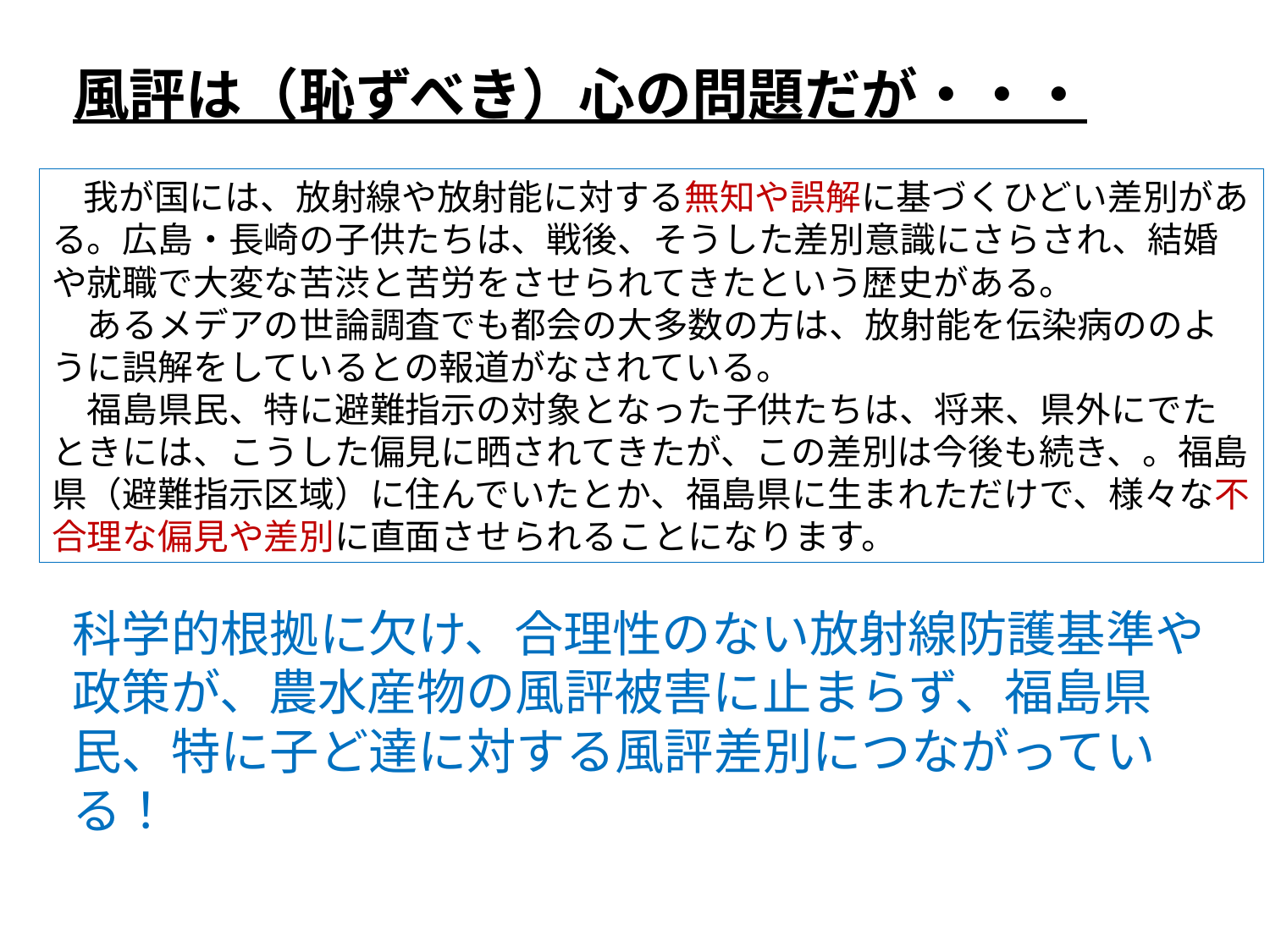

# 風評は（恥ずべき）心の問題だが・・・
　我が国には、放射線や放射能に対する無知や誤解に基づくひどい差別がある。広島・長崎の子供たちは、戦後、そうした差別意識にさらされ、結婚や就職で大変な苦渋と苦労をさせられてきたという歴史がある。
　あるメデアの世論調査でも都会の大多数の方は、放射能を伝染病ののように誤解をしているとの報道がなされている。
　福島県民、特に避難指示の対象となった子供たちは、将来、県外にでたときには、こうした偏見に晒されてきたが、この差別は今後も続き、。福島県（避難指示区域）に住んでいたとか、福島県に生まれただけで、様々な不合理な偏見や差別に直面させられることになります。
科学的根拠に欠け、合理性のない放射線防護基準や政策が、農水産物の風評被害に止まらず、福島県民、特に子ど達に対する風評差別につながっている！